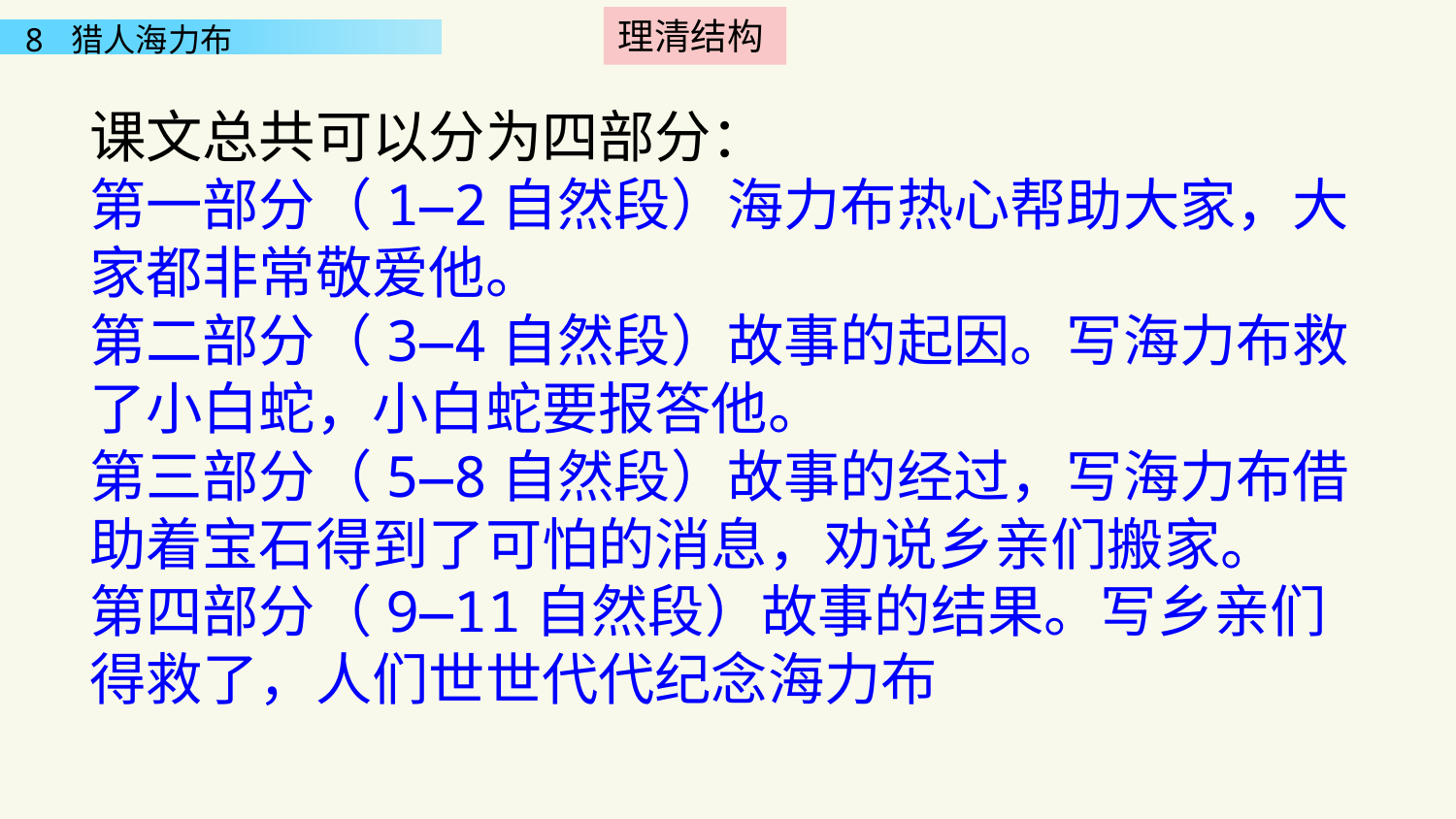

理清结构
课文总共可以分为四部分：
第一部分（1—2自然段）海力布热心帮助大家，大家都非常敬爱他。
第二部分（3—4自然段）故事的起因。写海力布救了小白蛇，小白蛇要报答他。
第三部分（5—8自然段）故事的经过，写海力布借助着宝石得到了可怕的消息，劝说乡亲们搬家。
第四部分（9—11自然段）故事的结果。写乡亲们得救了，人们世世代代纪念海力布